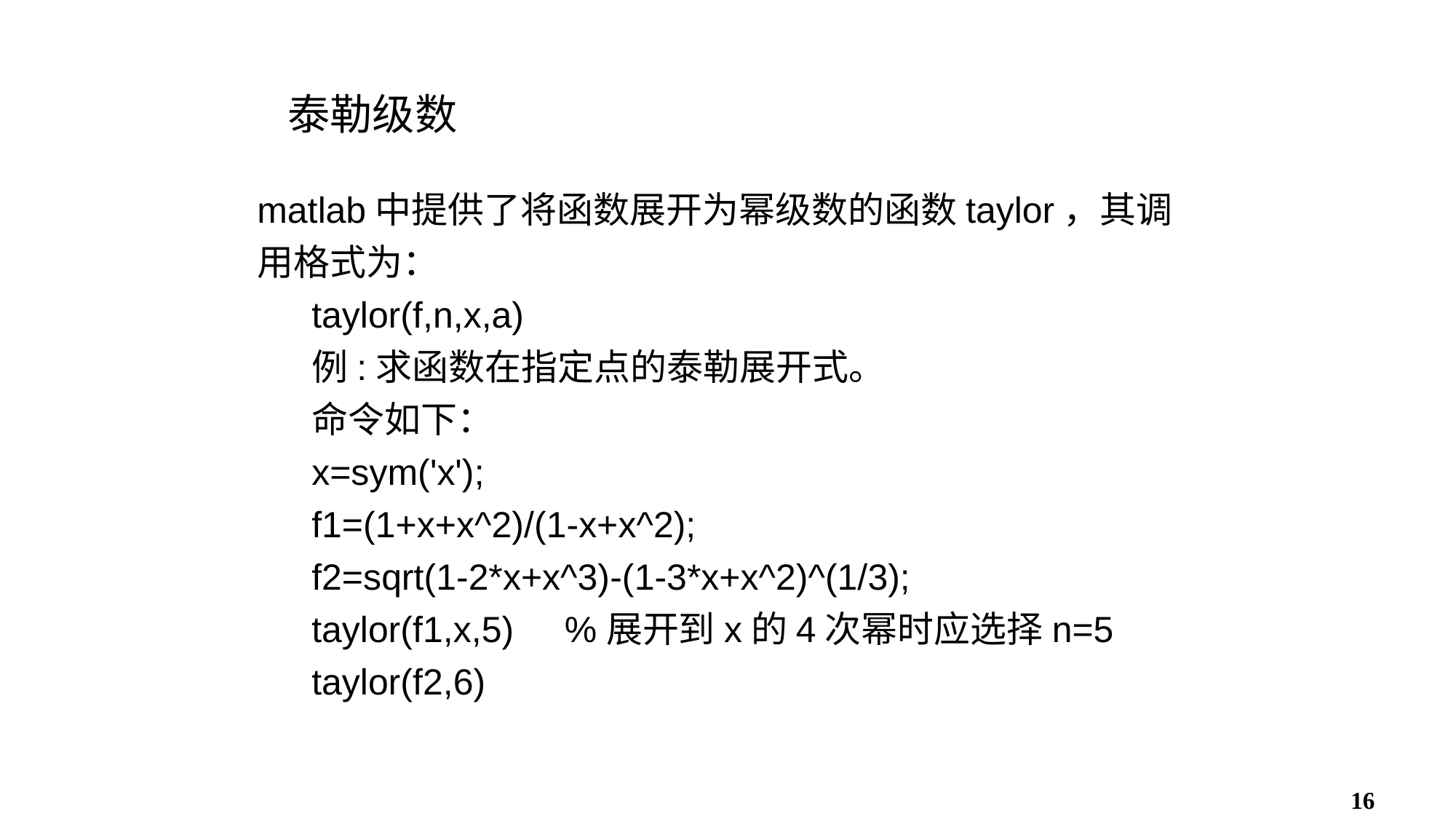

# 泰勒级数
matlab中提供了将函数展开为幂级数的函数taylor，其调用格式为：
taylor(f,n,x,a)
例:求函数在指定点的泰勒展开式。
命令如下：
x=sym('x');
f1=(1+x+x^2)/(1-x+x^2);
f2=sqrt(1-2*x+x^3)-(1-3*x+x^2)^(1/3);
taylor(f1,x,5)     %展开到x的4次幂时应选择n=5
taylor(f2,6)